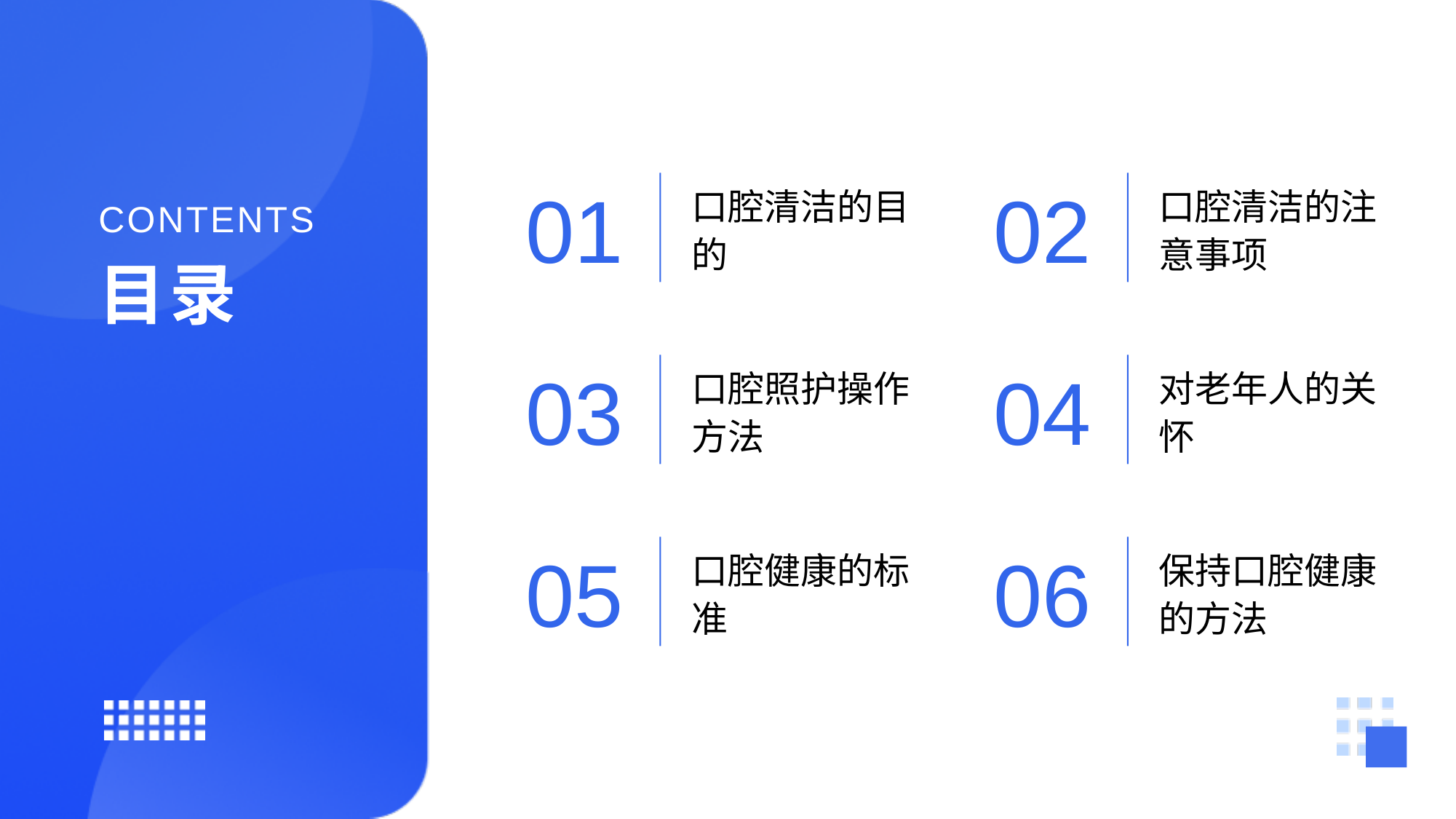

01
02

口腔清洁的目的

口腔清洁的注意事项
03
04

口腔照护操作方法

对老年人的关怀
05
06

口腔健康的标准

保持口腔健康的方法
CONTENTS
目录